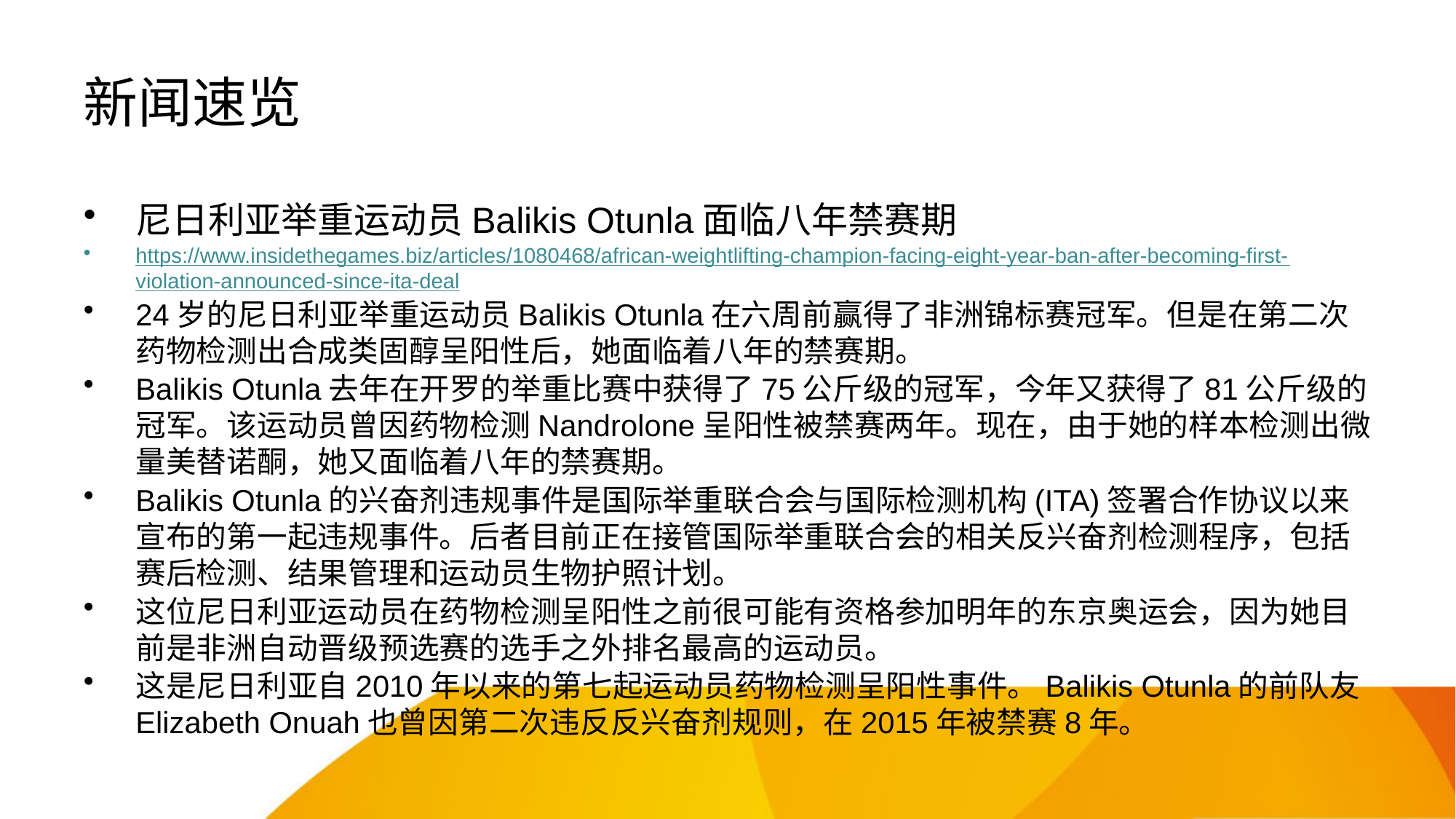

# 新闻速览
尼日利亚举重运动员Balikis Otunla面临八年禁赛期
https://www.insidethegames.biz/articles/1080468/african-weightlifting-champion-facing-eight-year-ban-after-becoming-first-violation-announced-since-ita-deal
24岁的尼日利亚举重运动员Balikis Otunla在六周前赢得了非洲锦标赛冠军。但是在第二次药物检测出合成类固醇呈阳性后，她面临着八年的禁赛期。
Balikis Otunla去年在开罗的举重比赛中获得了75公斤级的冠军，今年又获得了81公斤级的冠军。该运动员曾因药物检测Nandrolone呈阳性被禁赛两年。现在，由于她的样本检测出微量美替诺酮，她又面临着八年的禁赛期。
Balikis Otunla的兴奋剂违规事件是国际举重联合会与国际检测机构(ITA)签署合作协议以来宣布的第一起违规事件。后者目前正在接管国际举重联合会的相关反兴奋剂检测程序，包括赛后检测、结果管理和运动员生物护照计划。
这位尼日利亚运动员在药物检测呈阳性之前很可能有资格参加明年的东京奥运会，因为她目前是非洲自动晋级预选赛的选手之外排名最高的运动员。
这是尼日利亚自2010年以来的第七起运动员药物检测呈阳性事件。Balikis Otunla的前队友Elizabeth Onuah也曾因第二次违反反兴奋剂规则，在2015年被禁赛8年。